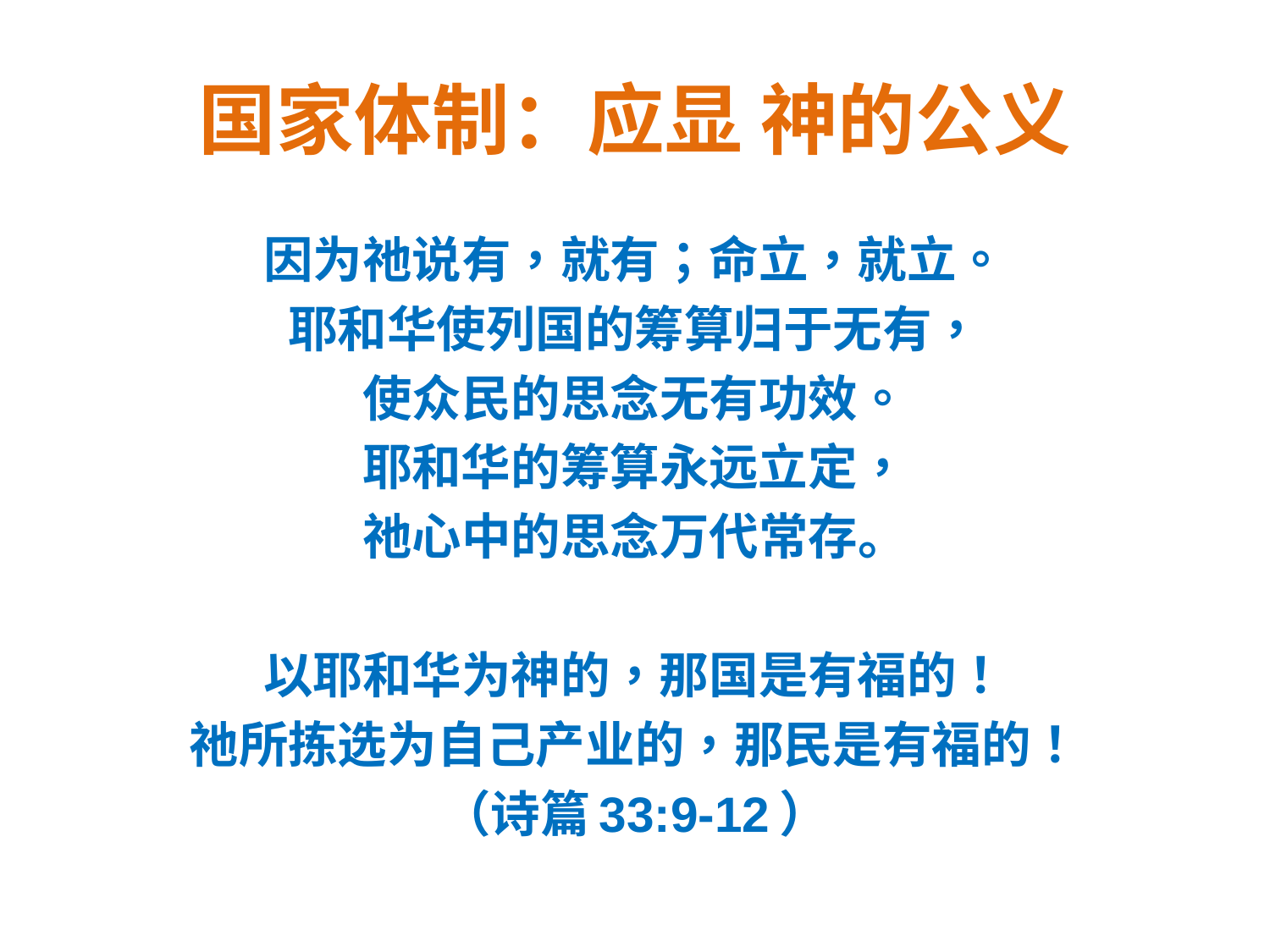

# 国家体制：应显 神的公义
因为祂说有，就有；命立，就立。
耶和华使列国的筹算归于无有，
使众民的思念无有功效。
耶和华的筹算永远立定，
祂心中的思念万代常存。

以耶和华为神的，那国是有福的！
祂所拣选为自己产业的，那民是有福的！
（诗篇33:9-12）